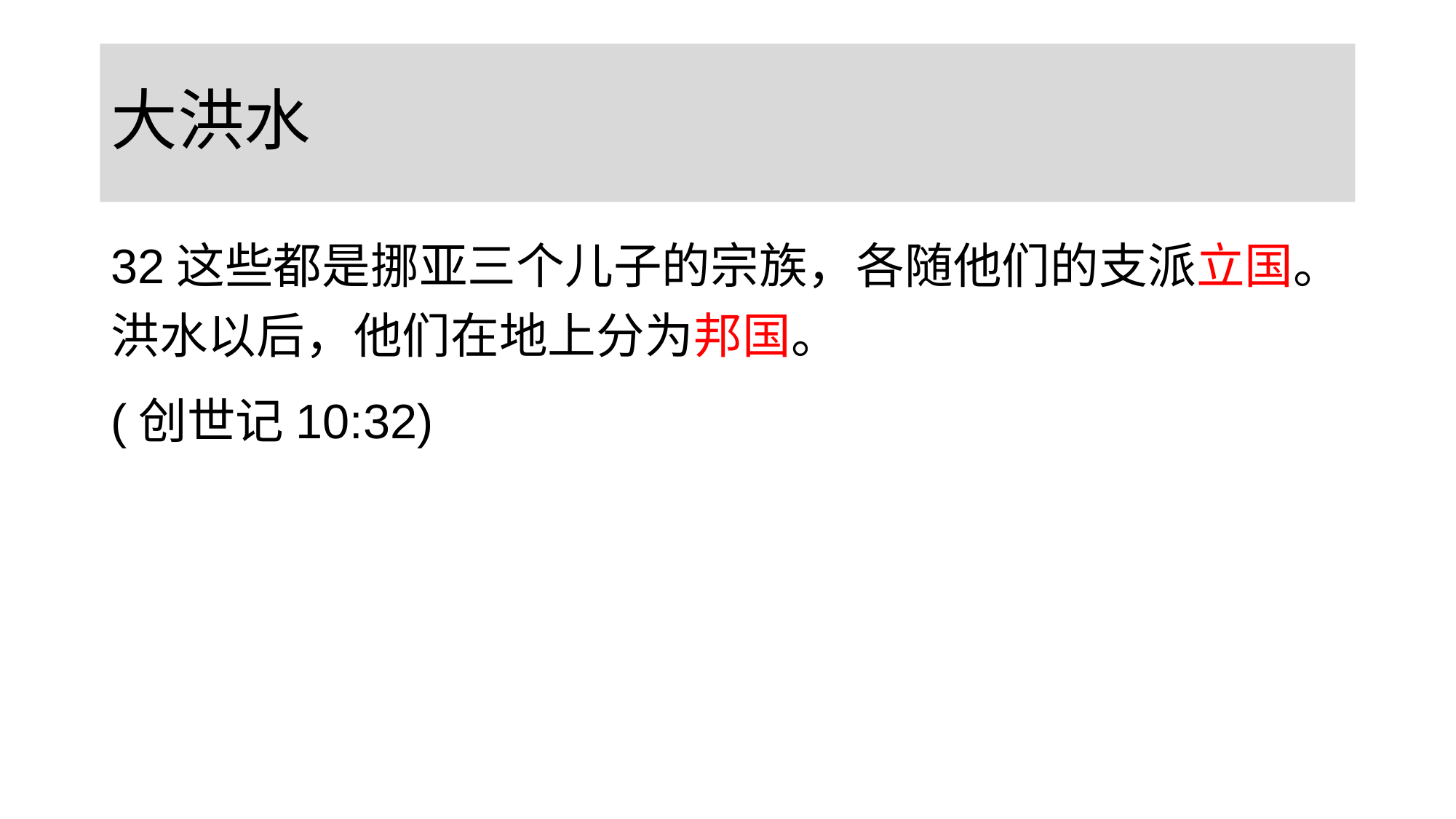

# 大洪水
32这些都是挪亚三个儿子的宗族，各随他们的支派立国。洪水以后，他们在地上分为邦国。
(创世记10:32)